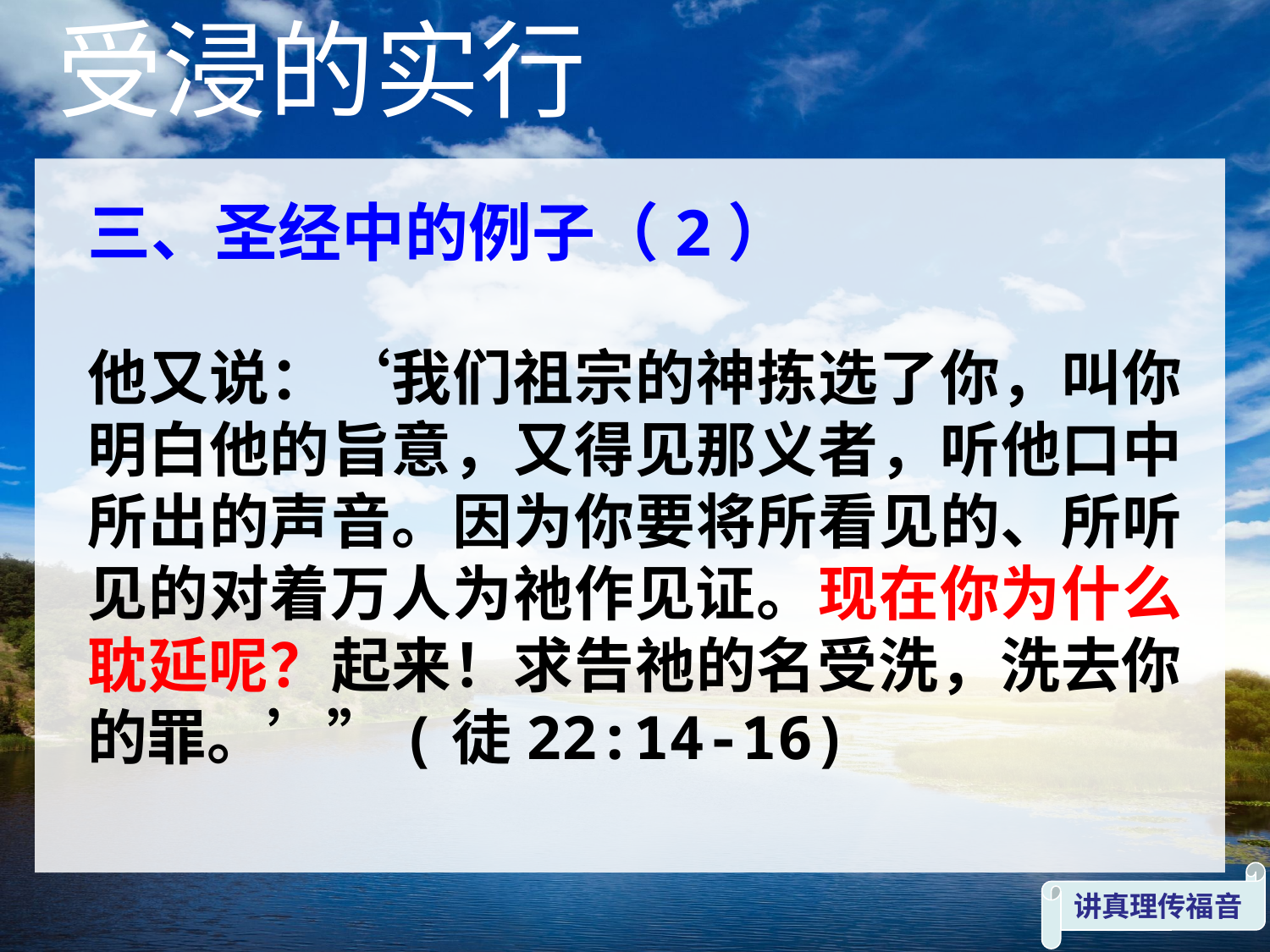

受浸的实行

三、圣经中的例子（2）

他又说：‘我们祖宗的神拣选了你，叫你明白他的旨意，又得见那义者，听他口中所出的声音。因为你要将所看见的、所听见的对着万人为祂作见证。现在你为什么耽延呢？起来！求告祂的名受洗，洗去你的罪。’”(徒22:14-16)
讲真理传福音